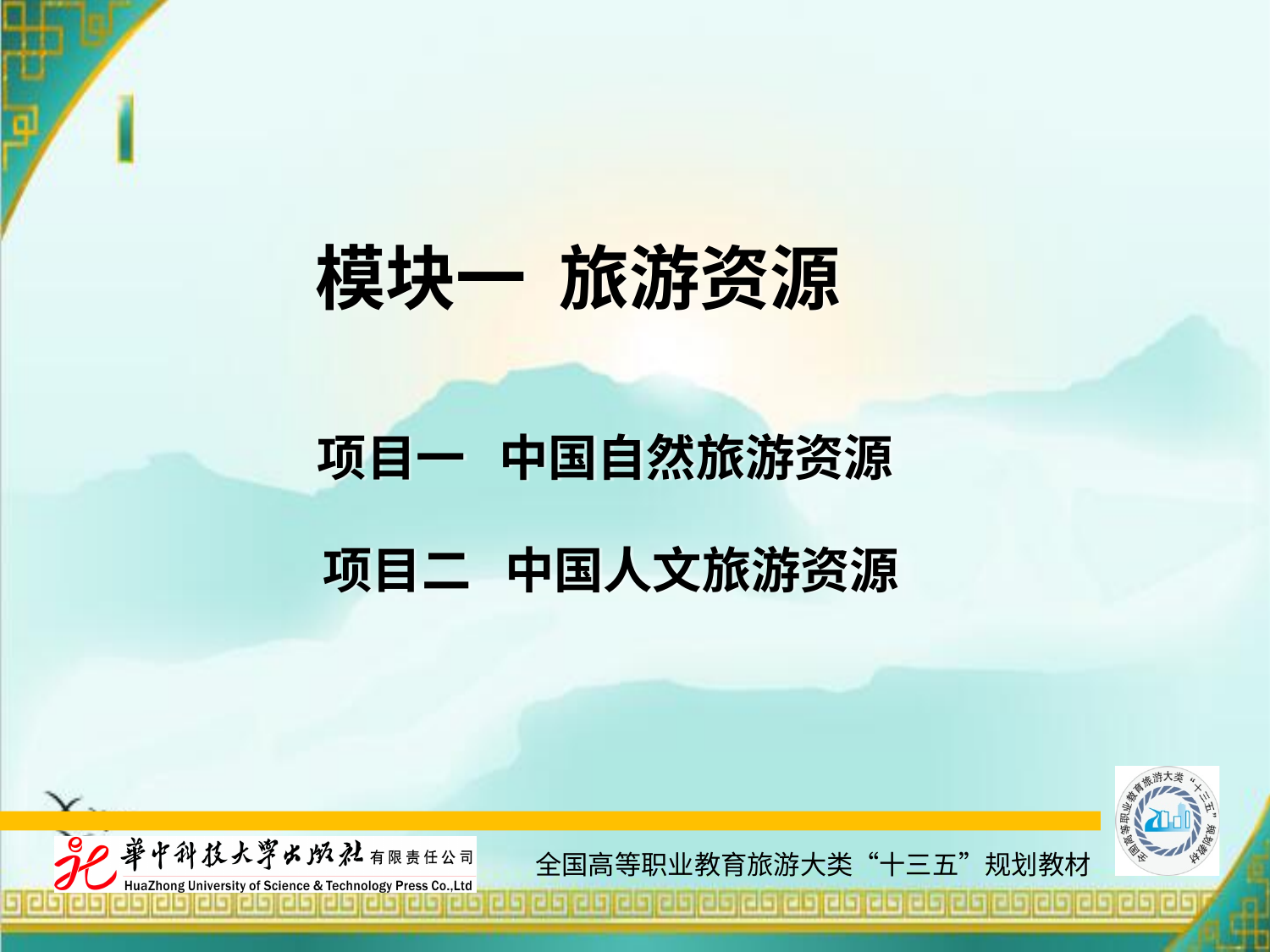

#
模块一  旅游资源
  项目一   中国自然旅游资源
  项目二   中国人文旅游资源